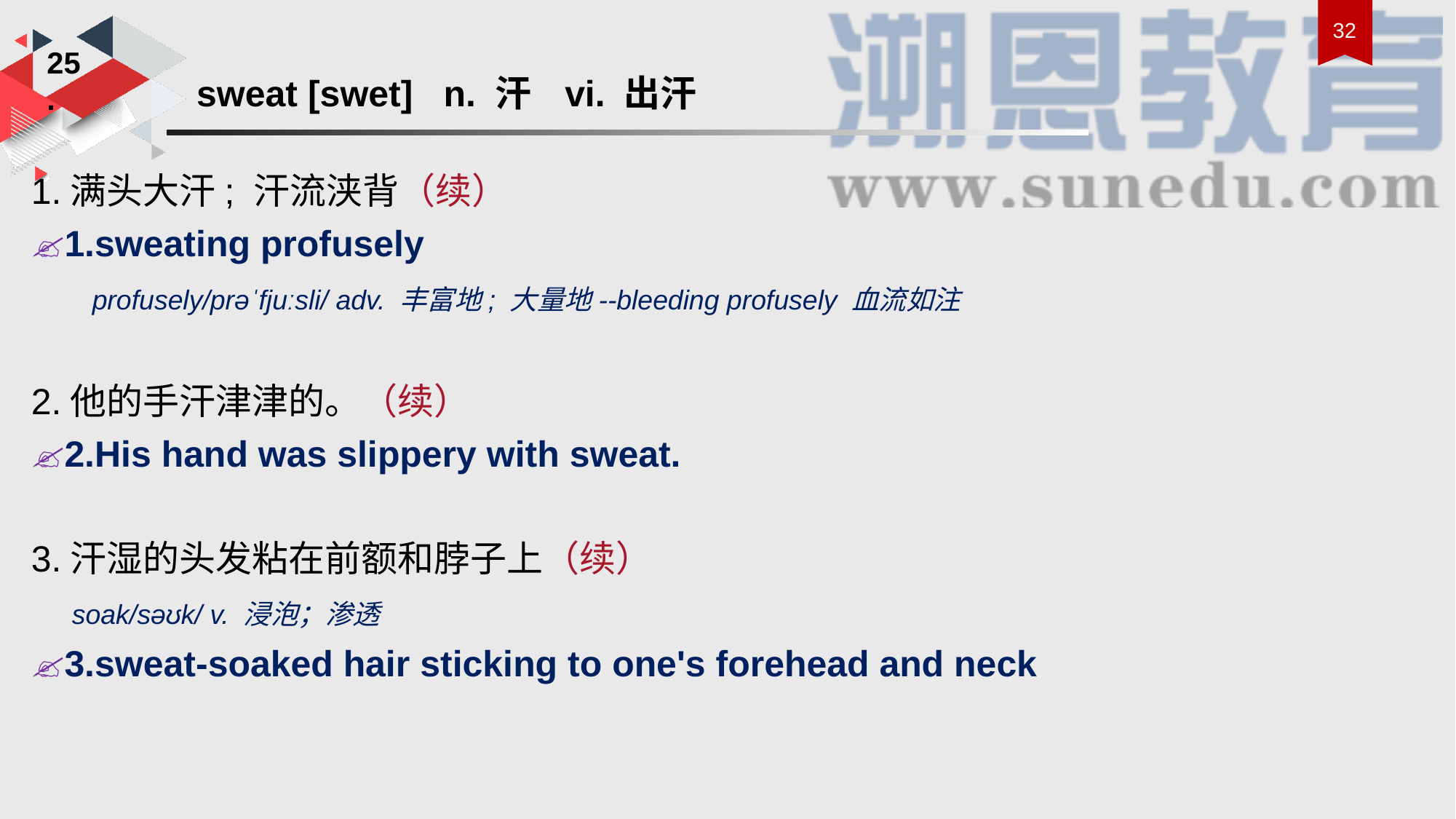

25.
sweat [swet]   n. 汗   vi. 出汗

1.满头大汗; 汗流浃背（续）
✍1.sweating profusely
      profusely/prəˈfjuːsli/ adv. 丰富地; 大量地--bleeding profusely 血流如注

2.他的手汗津津的。（续）
✍2.His hand was slippery with sweat.

3.汗湿的头发粘在前额和脖子上（续）
    soak/səʊk/ v. 浸泡；渗透
✍3.sweat-soaked hair sticking to one's forehead and neck